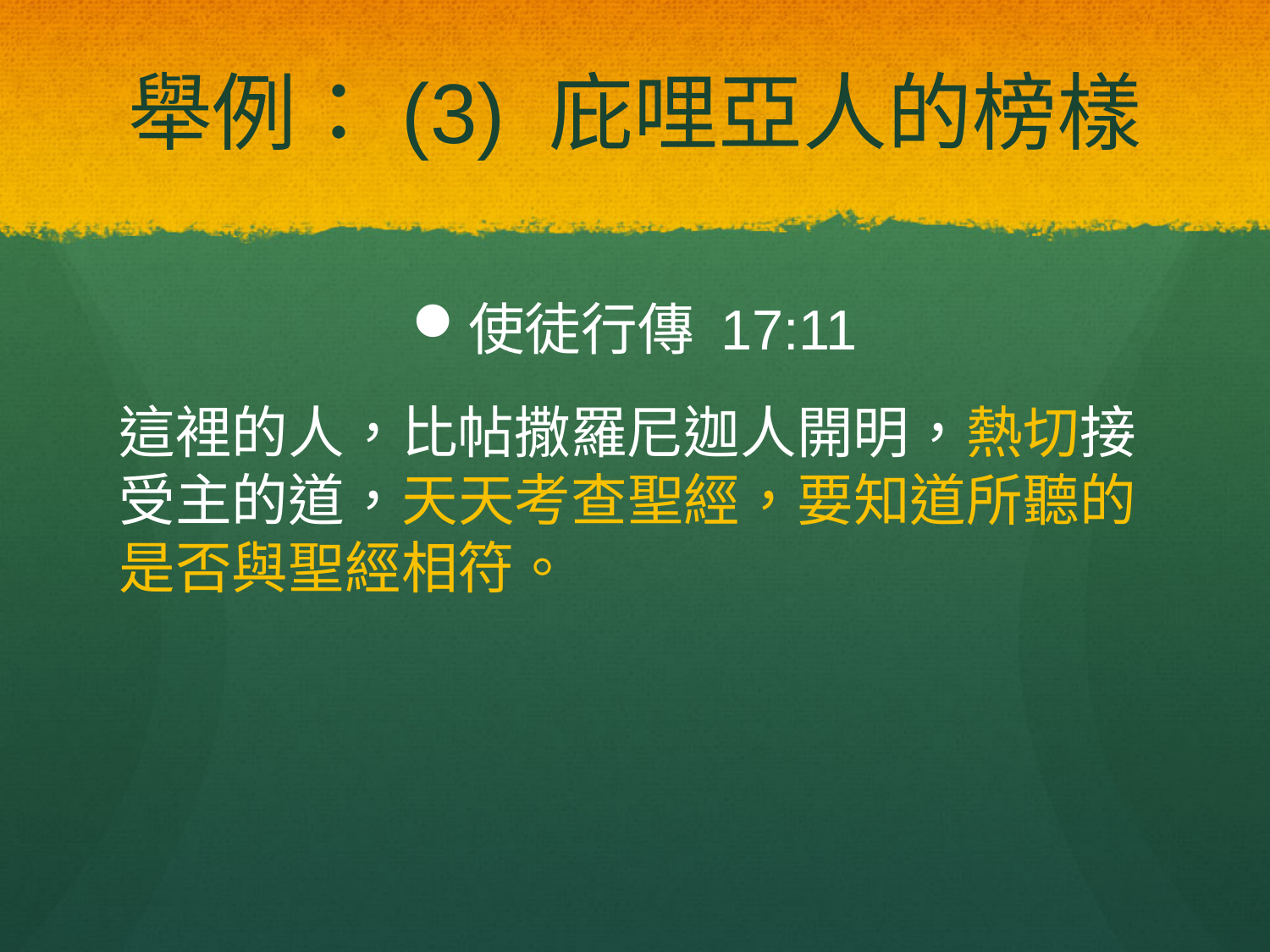

# 舉例：(3) 庇哩亞人的榜樣
使徒行傳 17:11
這裡的人，比帖撒羅尼迦人開明，熱切接受主的道，天天考查聖經，要知道所聽的是否與聖經相符。